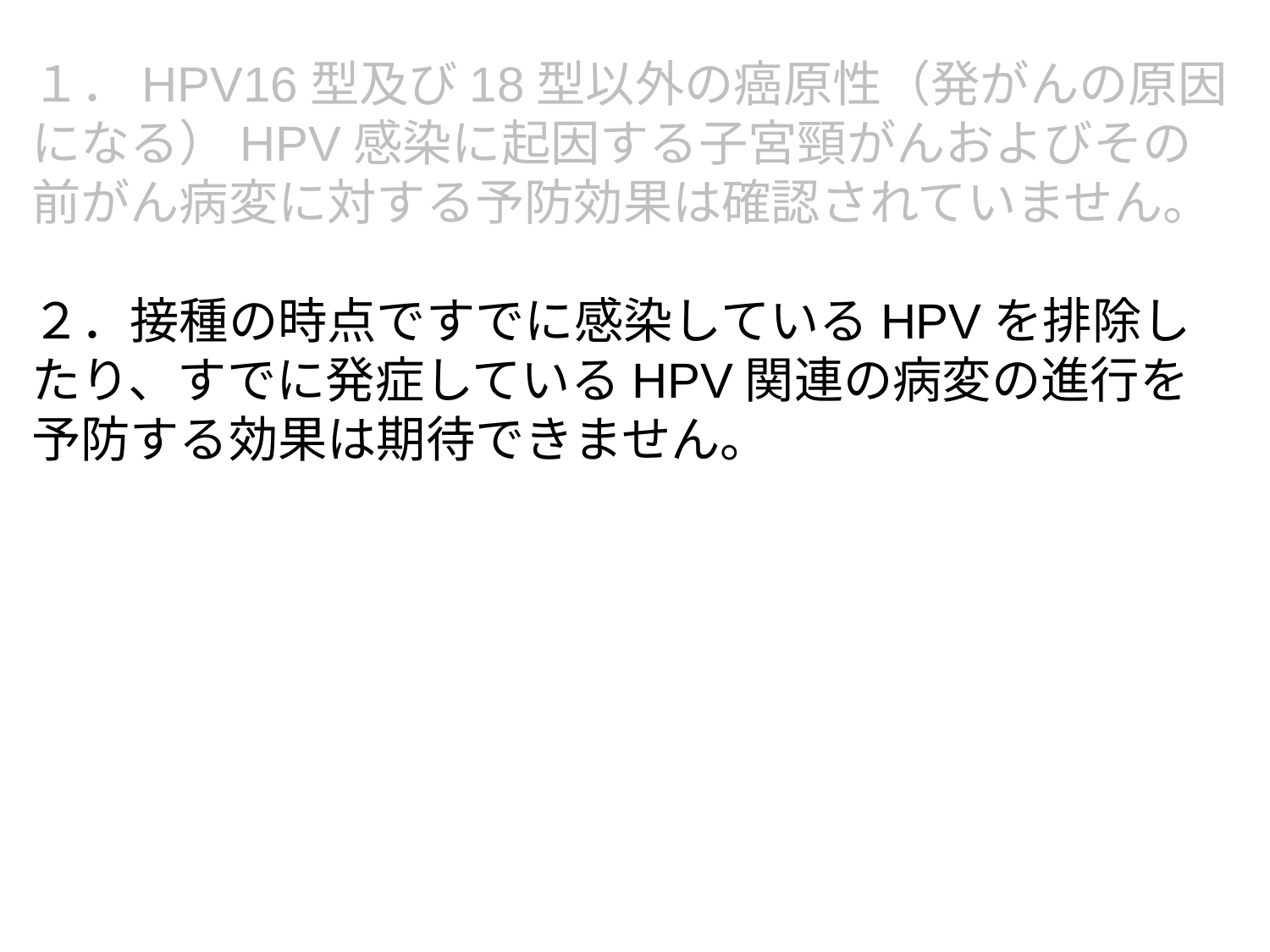

１．HPV16型及び18型以外の癌原性（発がんの原因になる）HPV感染に起因する子宮頸がんおよびその前がん病変に対する予防効果は確認されていません。

２．接種の時点ですでに感染しているHPVを排除したり、すでに発症しているHPV関連の病変の進行を予防する効果は期待できません。